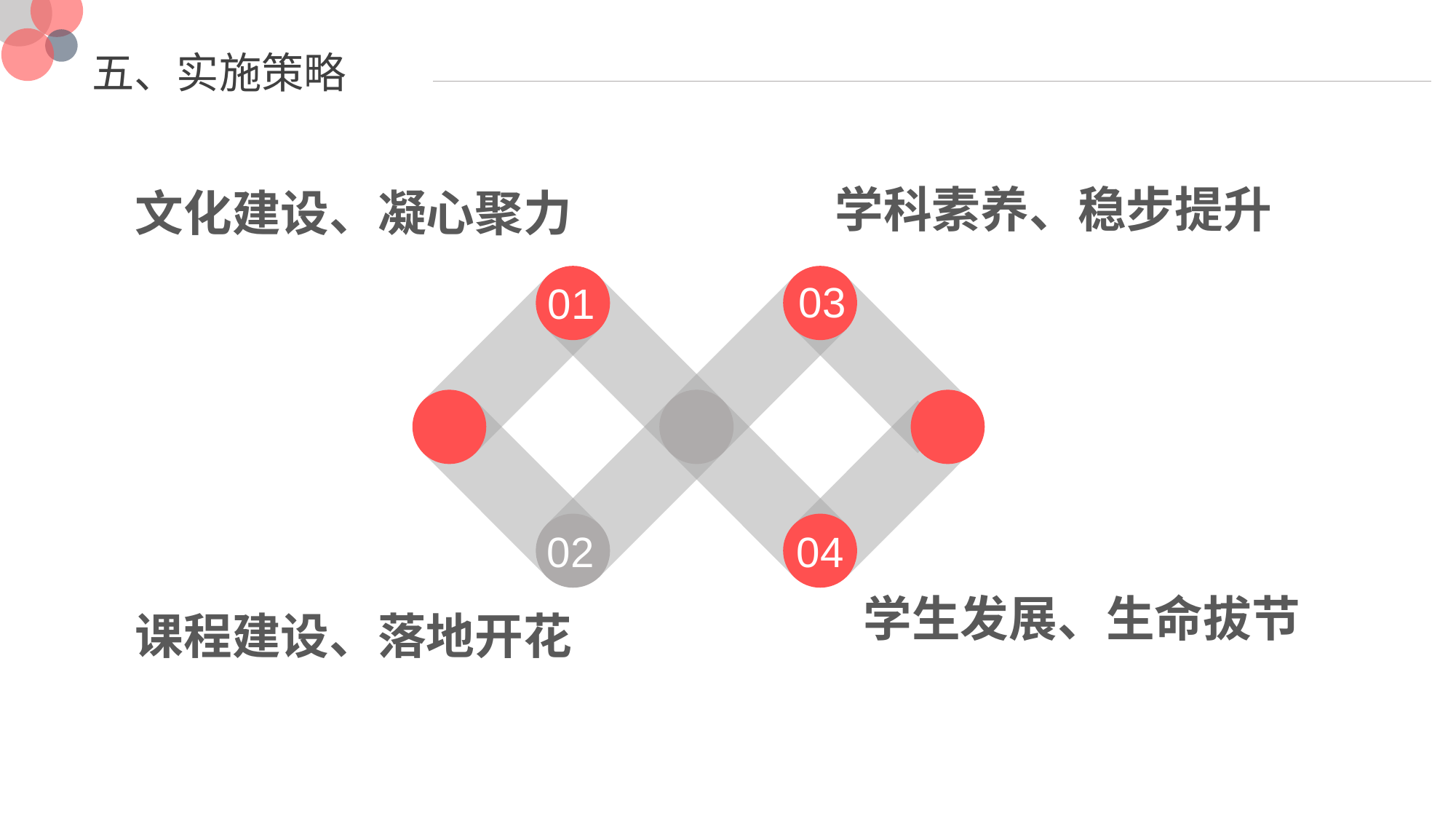

五、实施策略
学科素养、稳步提升
文化建设、凝心聚力

03

01

02
04
课程建设、落地开花
学生发展、生命拔节